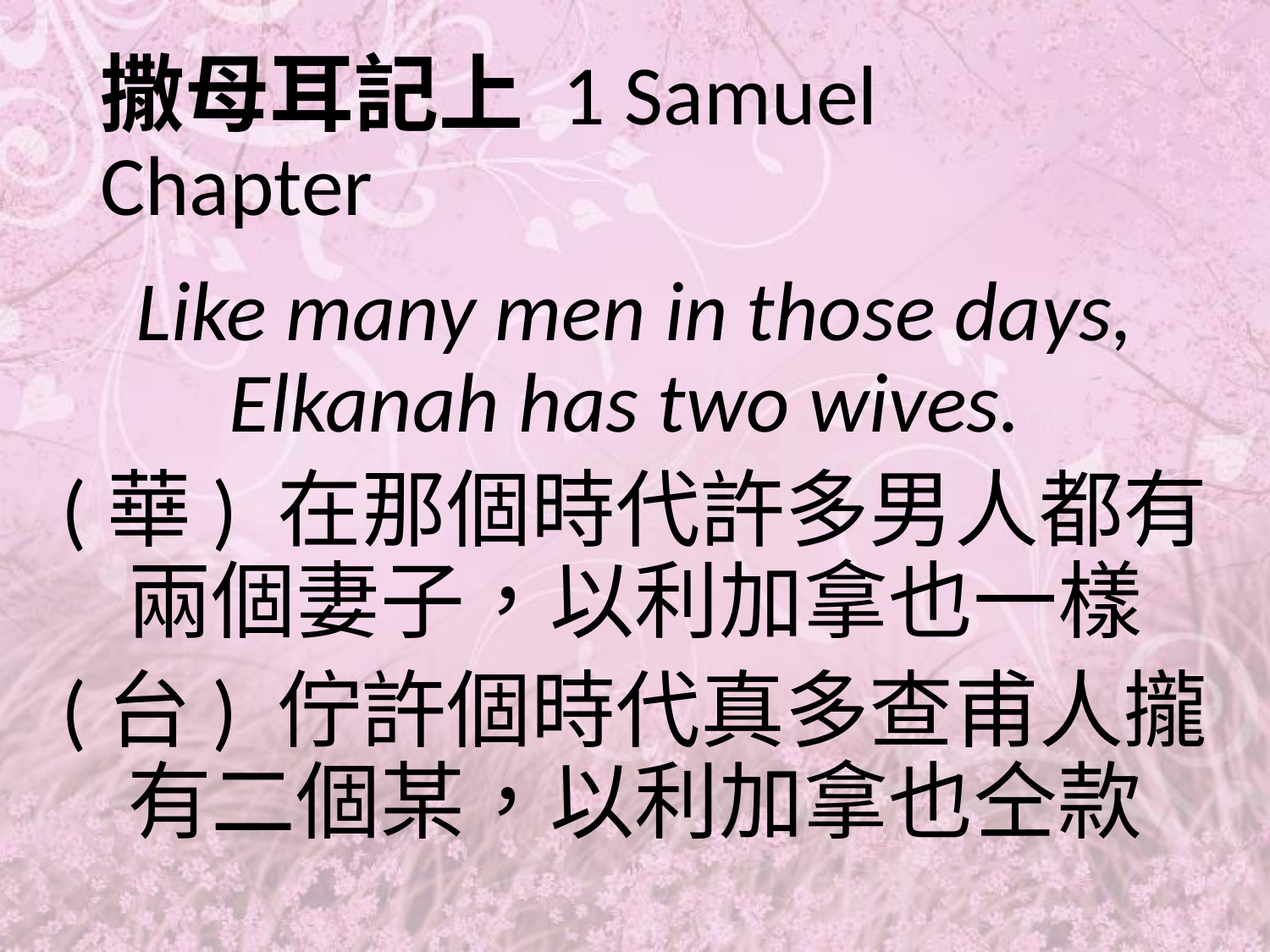

# 撒母耳記上 1 Samuel Chapter
Like many men in those days, Elkanah has two wives.
(華) 在那個時代許多男人都有兩個妻子，以利加拿也一樣
(台) 佇許個時代真多查甫人攏有二個某，以利加拿也仝款